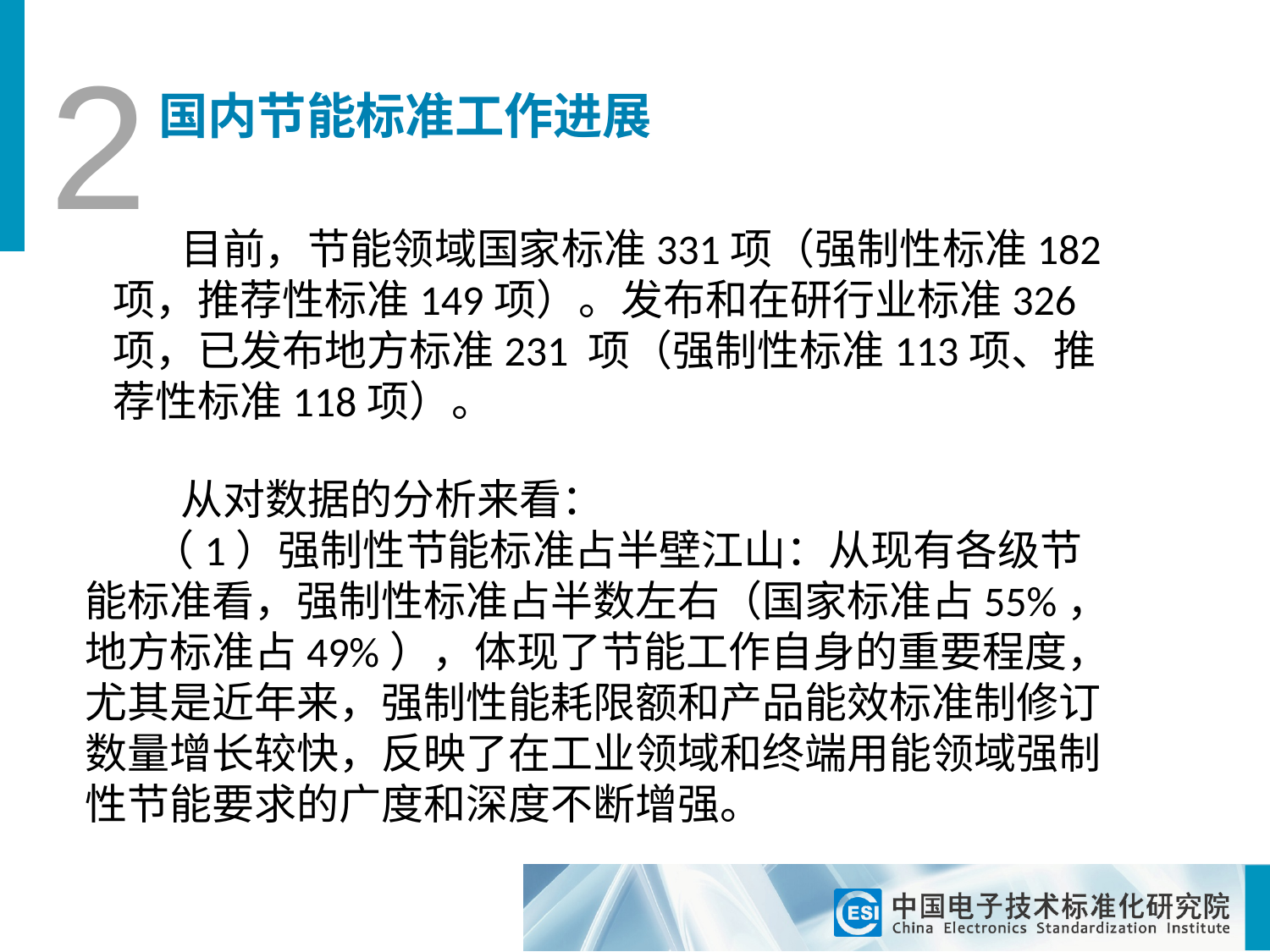

2
国内节能标准工作进展
      目前，节能领域国家标准331项（强制性标准182项，推荐性标准149项）。发布和在研行业标准326项，已发布地方标准231 项（强制性标准113项、推荐性标准118项）。
         从对数据的分析来看：
      （1）强制性节能标准占半壁江山：从现有各级节能标准看，强制性标准占半数左右（国家标准占55%，地方标准占49%），体现了节能工作自身的重要程度，尤其是近年来，强制性能耗限额和产品能效标准制修订数量增长较快，反映了在工业领域和终端用能领域强制性节能要求的广度和深度不断增强。